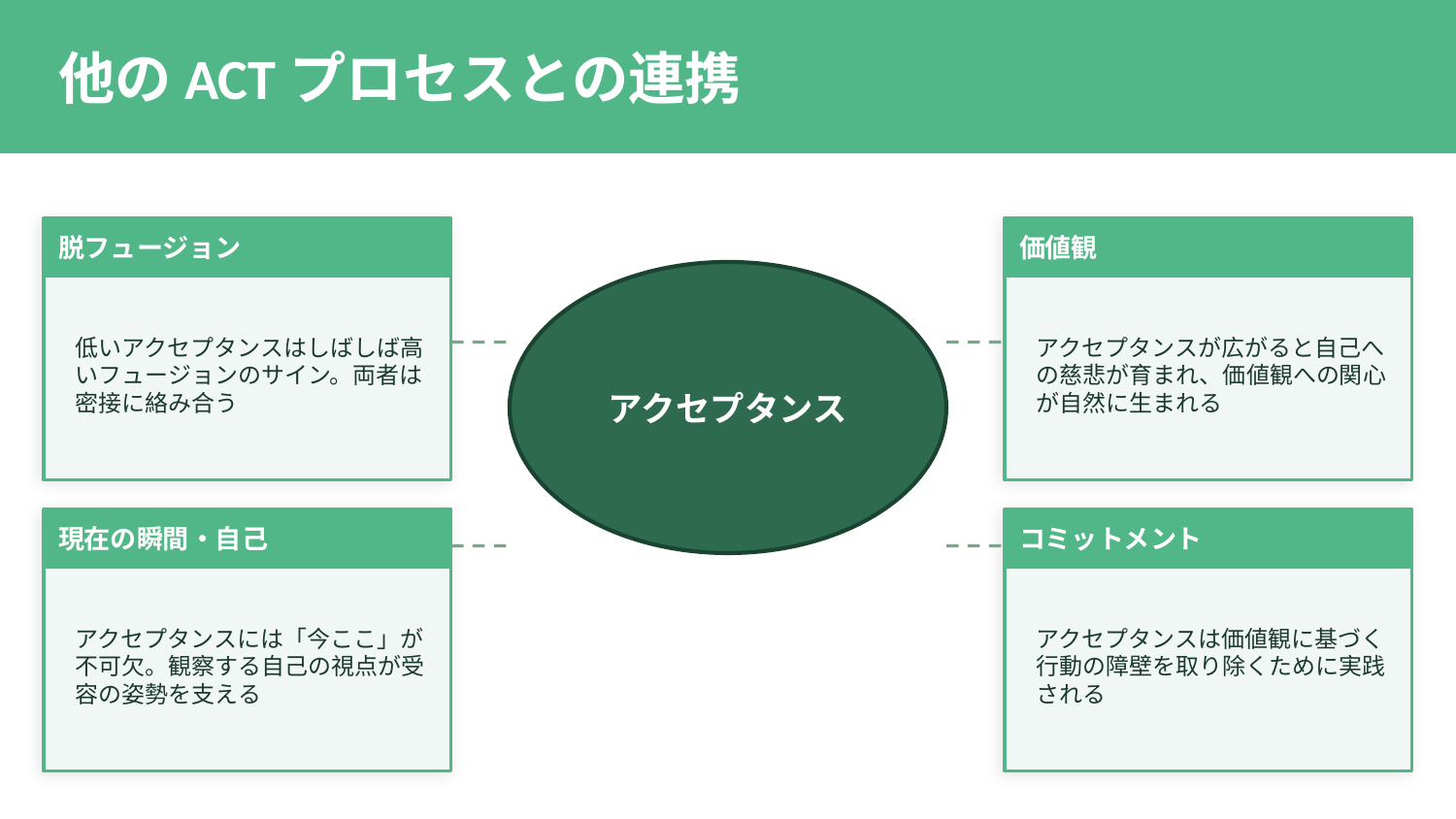

他のACTプロセスとの連携

脱フュージョン

価値観

アクセプタンス
低いアクセプタンスはしばしば高いフュージョンのサイン。両者は密接に絡み合う
アクセプタンスが広がると自己への慈悲が育まれ、価値観への関心が自然に生まれる

現在の瞬間・自己

コミットメント

アクセプタンスには「今ここ」が不可欠。観察する自己の視点が受容の姿勢を支える
アクセプタンスは価値観に基づく行動の障壁を取り除くために実践される